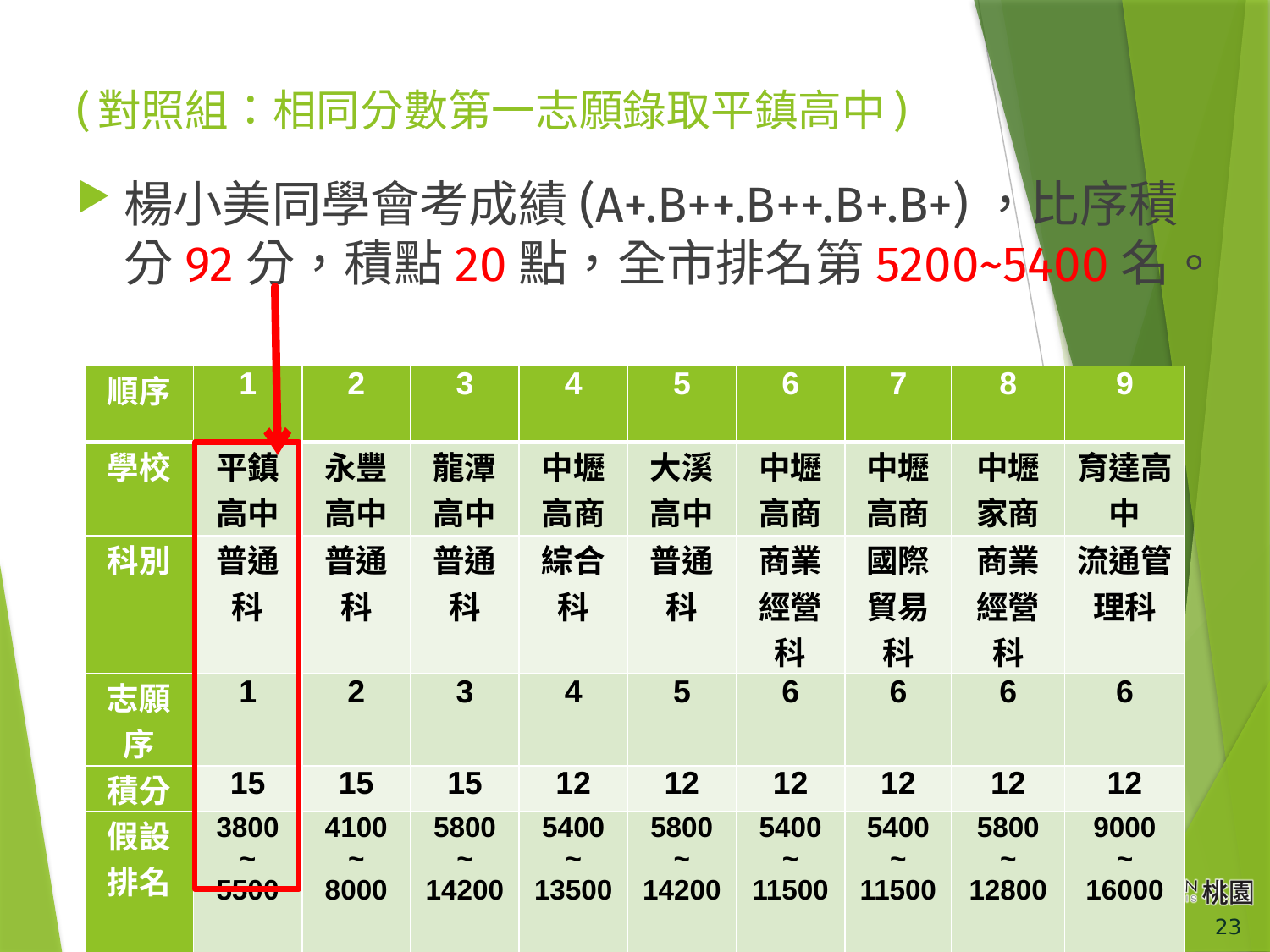

# (對照組：相同分數第一志願錄取平鎮高中)
楊小美同學會考成績(A+.B++.B++.B+.B+)，比序積分92分，積點20點，全市排名第5200~5400名。

| 順序 | 1 | 2 | 3 | 4 | 5 | 6 | 7 | 8 | 9 |
| --- | --- | --- | --- | --- | --- | --- | --- | --- | --- |
| 學校 | 平鎮高中 | 永豐高中 | 龍潭高中 | 中壢高商 | 大溪高中 | 中壢高商 | 中壢高商 | 中壢家商 | 育達高中 |
| 科別 | 普通科 | 普通科 | 普通科 | 綜合科 | 普通科 | 商業經營科 | 國際貿易科 | 商業經營科 | 流通管理科 |
| 志願序 | 1 | 2 | 3 | 4 | 5 | 6 | 6 | 6 | 6 |
| 積分 | 15 | 15 | 15 | 12 | 12 | 12 | 12 | 12 | 12 |
| 假設排名 | 3800 ~ 5500 | 4100 ~ 8000 | 5800 ~ 14200 | 5400 ~ 13500 | 5800 ~ 14200 | 5400 ~ 11500 | 5400 ~ 11500 | 5800 ~ 12800 | 9000 ~ 16000 |

23